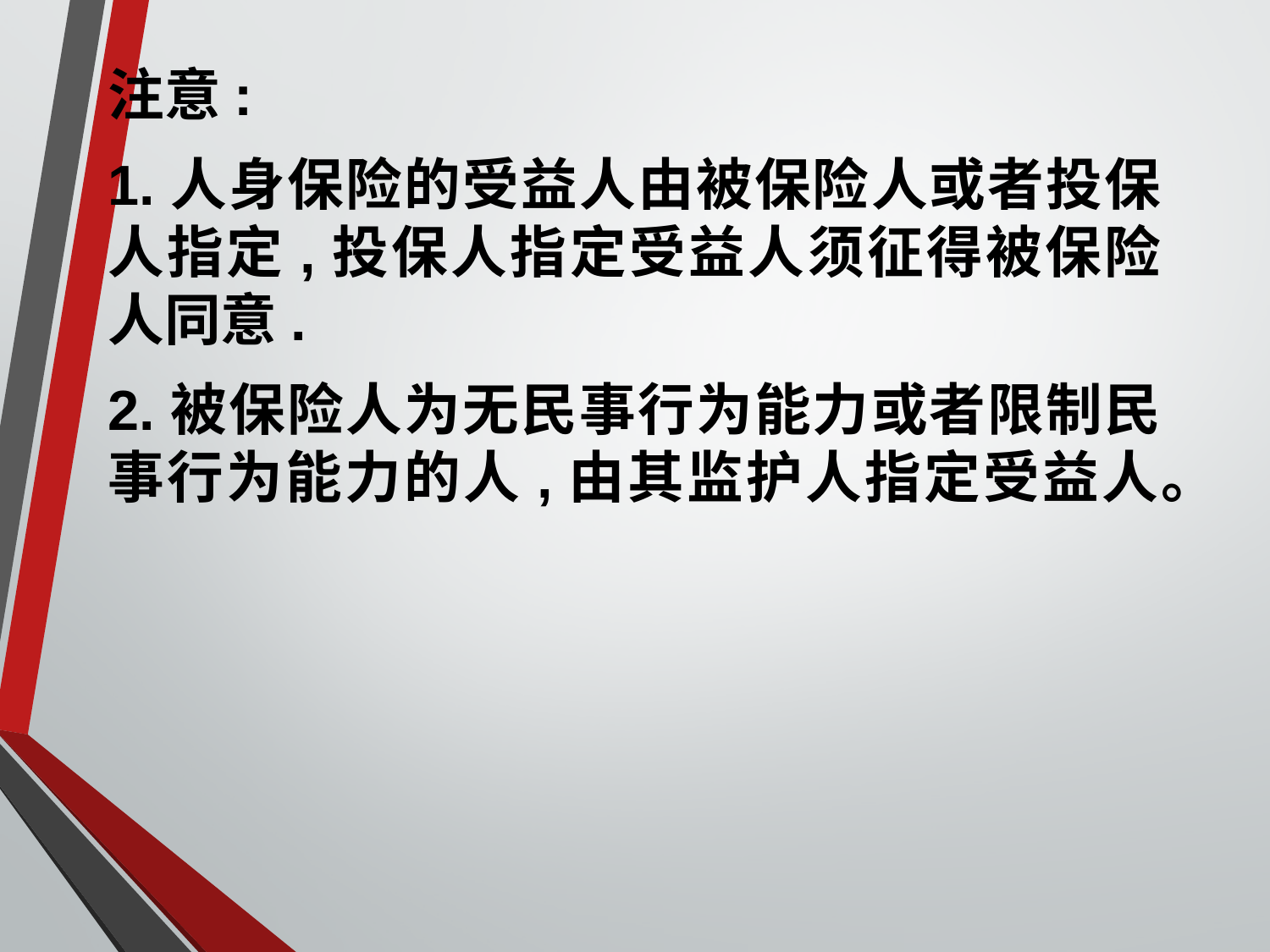

注意:
1.人身保险的受益人由被保险人或者投保人指定,投保人指定受益人须征得被保险人同意.
2.被保险人为无民事行为能力或者限制民事行为能力的人,由其监护人指定受益人。